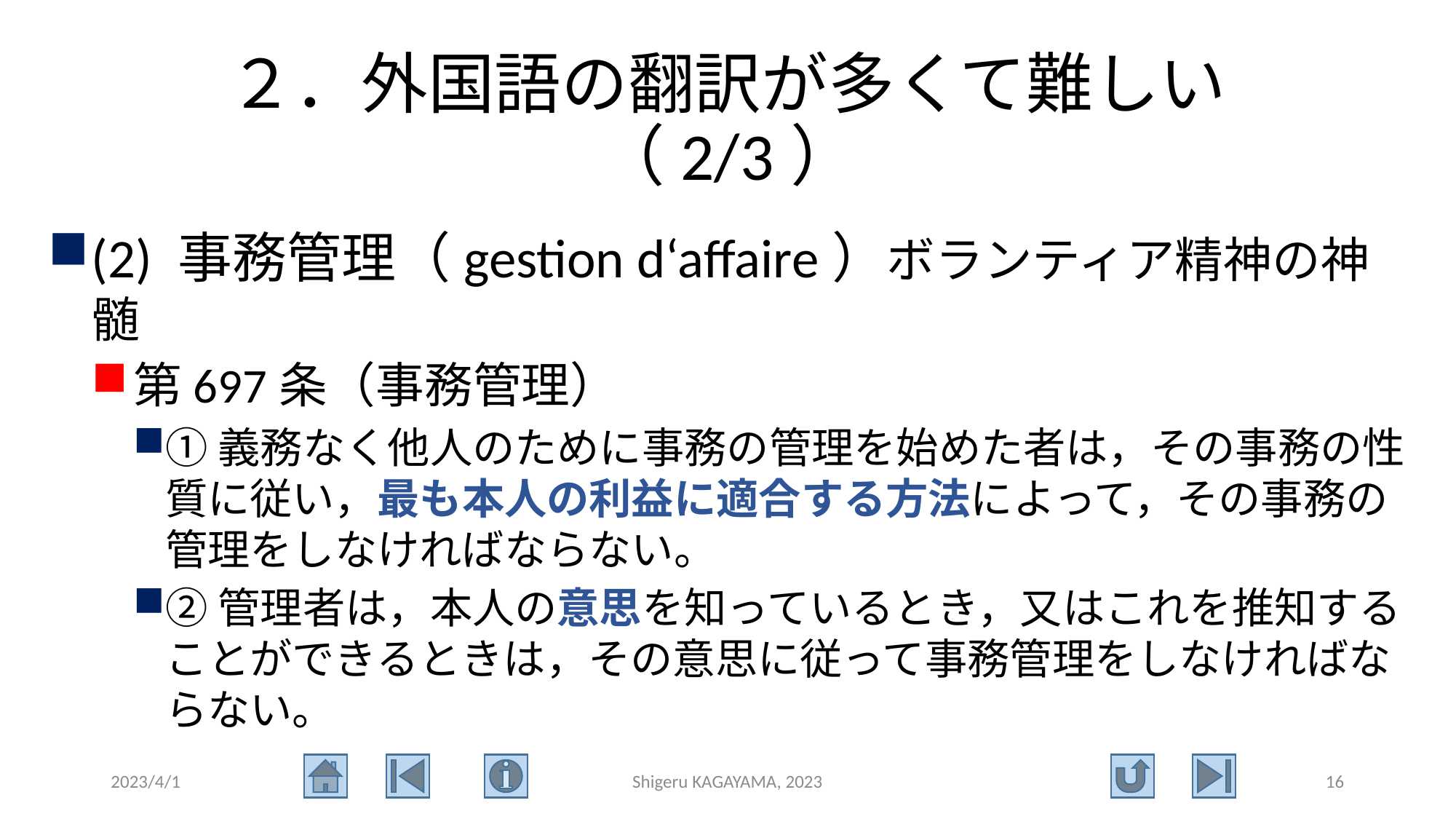

# ２．外国語の翻訳が多くて難しい（2/3）
(2) 事務管理（gestion d‘affaire）ボランティア精神の神髄
第697条（事務管理）
①義務なく他人のために事務の管理を始めた者は，その事務の性質に従い，最も本人の利益に適合する方法によって，その事務の管理をしなければならない。
②管理者は，本人の意思を知っているとき，又はこれを推知することができるときは，その意思に従って事務管理をしなければならない。

2023/4/1
Shigeru KAGAYAMA, 2023
16